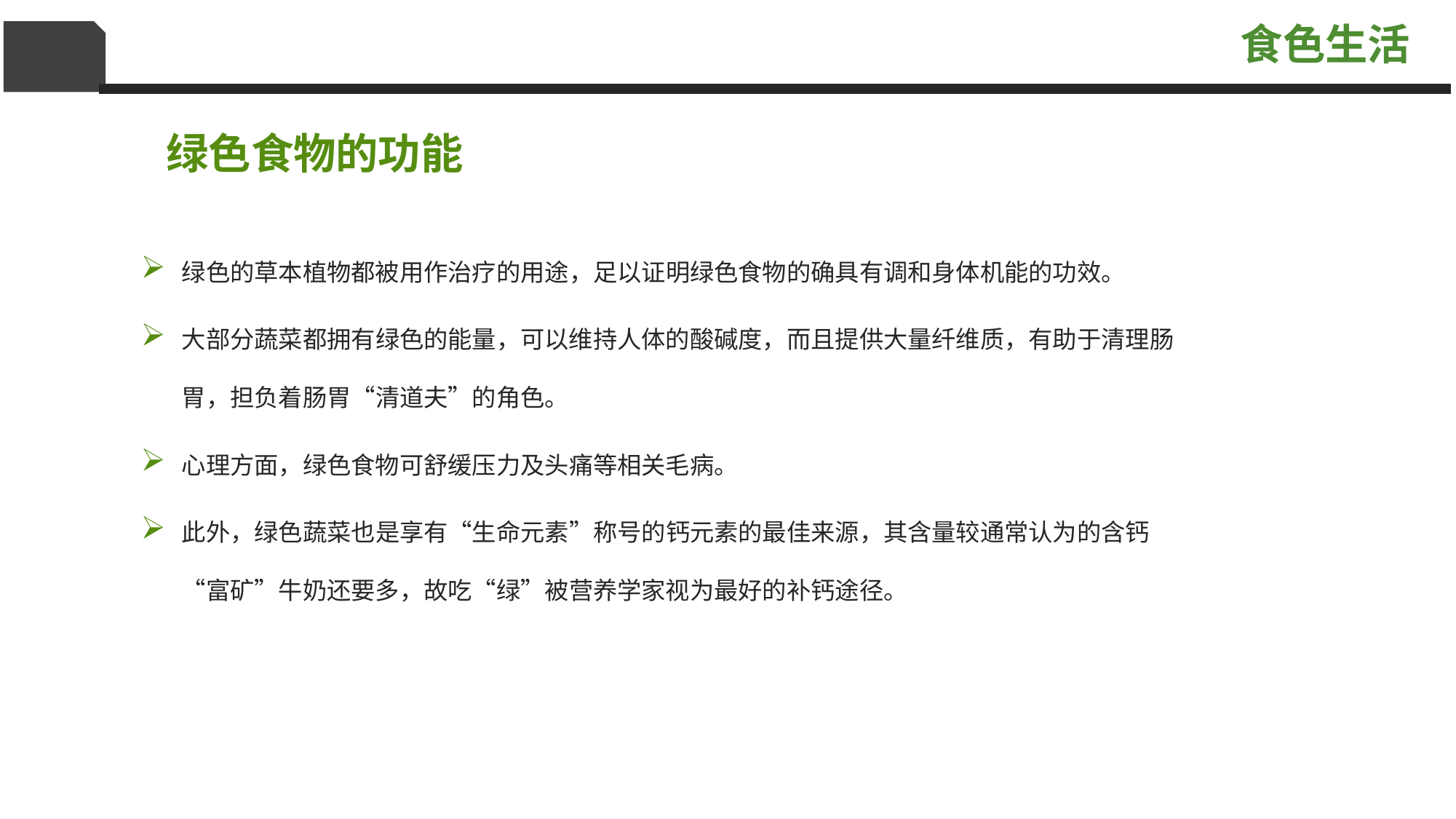

绿色食物的功能
绿色的草本植物都被用作治疗的用途，足以证明绿色食物的确具有调和身体机能的功效。
大部分蔬菜都拥有绿色的能量，可以维持人体的酸碱度，而且提供大量纤维质，有助于清理肠胃，担负着肠胃“清道夫”的角色。
心理方面，绿色食物可舒缓压力及头痛等相关毛病。
此外，绿色蔬菜也是享有“生命元素”称号的钙元素的最佳来源，其含量较通常认为的含钙“富矿”牛奶还要多，故吃“绿”被营养学家视为最好的补钙途径。